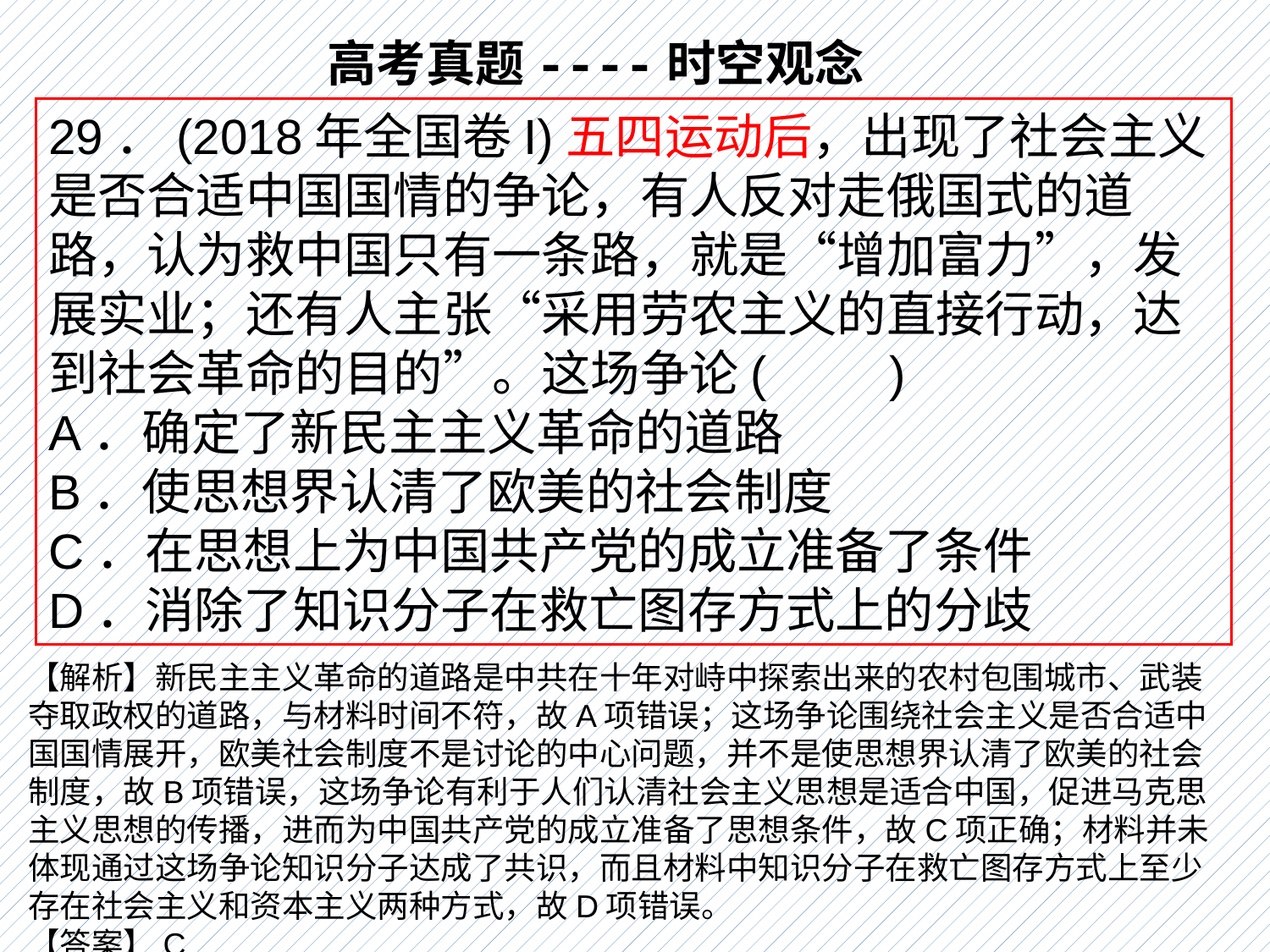

高考真题----时空观念
29．(2018年全国卷I)五四运动后，出现了社会主义是否合适中国国情的争论，有人反对走俄国式的道路，认为救中国只有一条路，就是“增加富力”，发展实业；还有人主张“采用劳农主义的直接行动，达到社会革命的目的”。这场争论(　　)
A．确定了新民主主义革命的道路
B．使思想界认清了欧美的社会制度
C．在思想上为中国共产党的成立准备了条件
D．消除了知识分子在救亡图存方式上的分歧
【解析】新民主主义革命的道路是中共在十年对峙中探索出来的农村包围城市、武装夺取政权的道路，与材料时间不符，故A项错误；这场争论围绕社会主义是否合适中国国情展开，欧美社会制度不是讨论的中心问题，并不是使思想界认清了欧美的社会制度，故B项错误，这场争论有利于人们认清社会主义思想是适合中国，促进马克思主义思想的传播，进而为中国共产党的成立准备了思想条件，故C项正确；材料并未体现通过这场争论知识分子达成了共识，而且材料中知识分子在救亡图存方式上至少存在社会主义和资本主义两种方式，故D项错误。
【答案】C